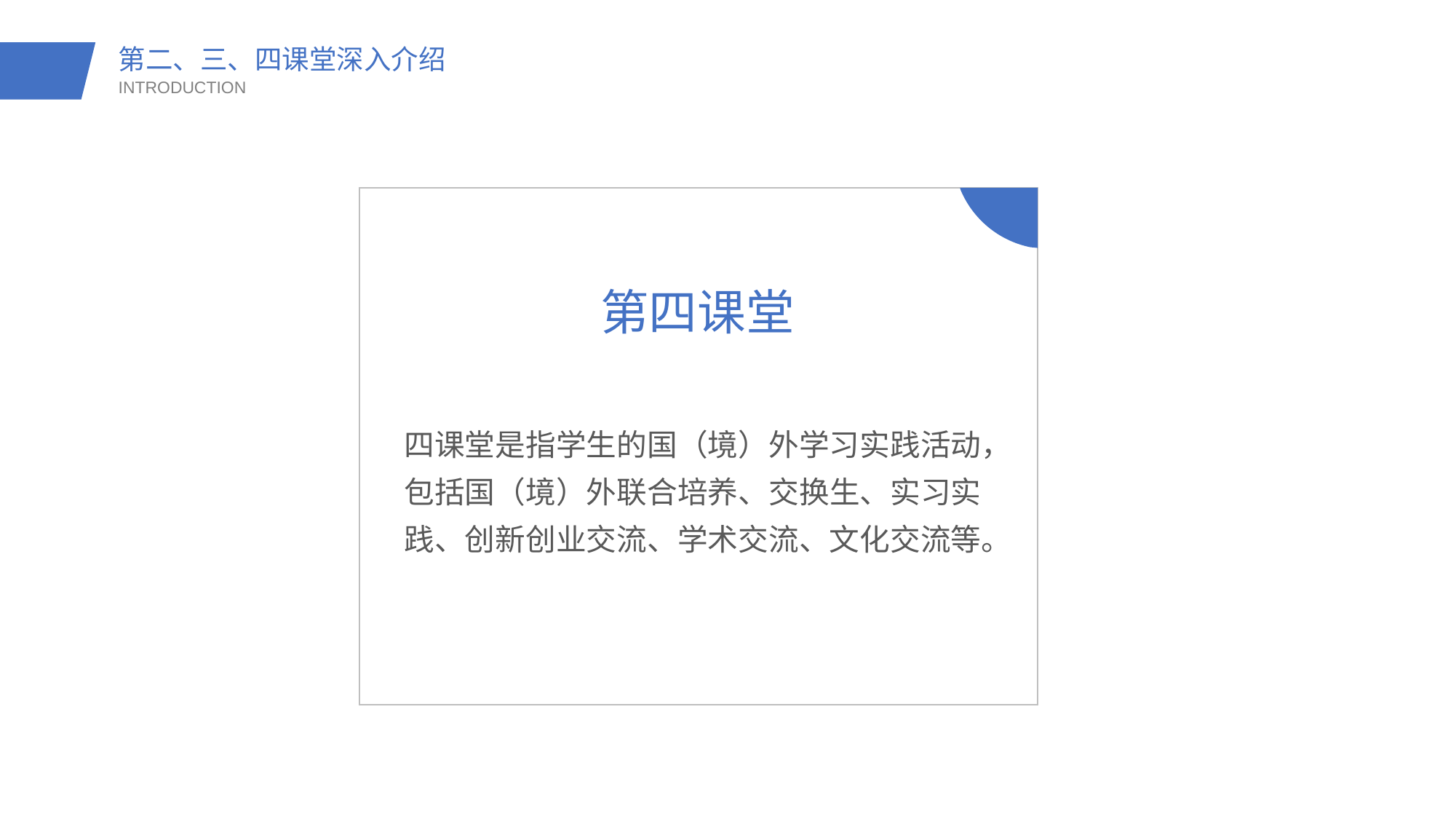

第二、三、四课堂深入介绍
INTRODUCTION

第四课堂
四课堂是指学生的国（境）外学习实践活动，包括国（境）外联合培养、交换生、实习实践、创新创业交流、学术交流、文化交流等。